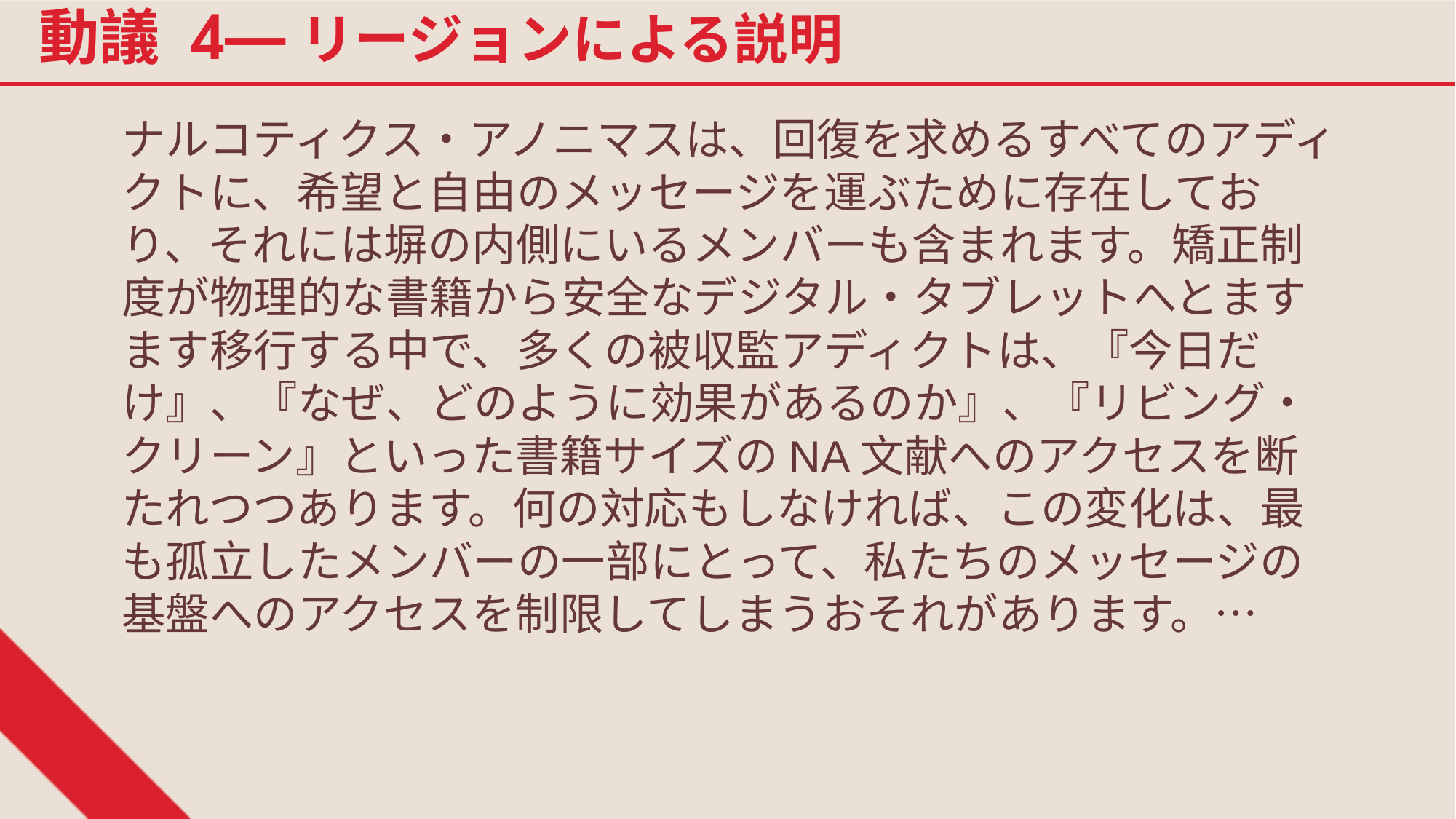

動議 4—リージョンによる説明

ナルコティクス・アノニマスは、回復を求めるすべてのアディクトに、希望と自由のメッセージを運ぶために存在しており、それには塀の内側にいるメンバーも含まれます。矯正制度が物理的な書籍から安全なデジタル・タブレットへとますます移行する中で、多くの被収監アディクトは、『今日だけ』、『なぜ、どのように効果があるのか』、『リビング・クリーン』といった書籍サイズのNA文献へのアクセスを断たれつつあります。何の対応もしなければ、この変化は、最も孤立したメンバーの一部にとって、私たちのメッセージの基盤へのアクセスを制限してしまうおそれがあります。…